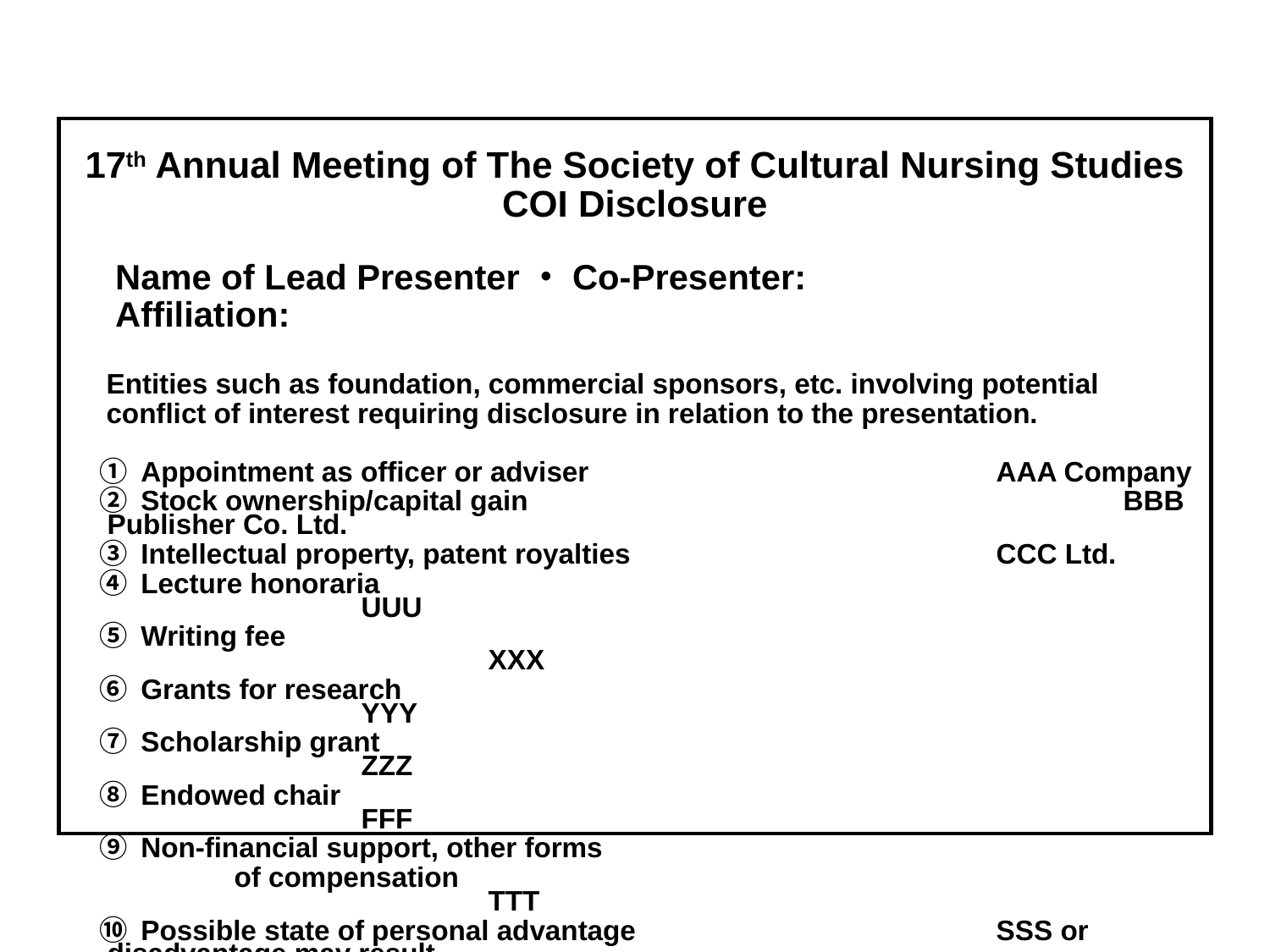

17th Annual Meeting of The Society of Cultural Nursing Studies
COI Disclosure

　Name of Lead Presenter・Co-Presenter:
　Affiliation:

　Entities such as foundation, commercial sponsors, etc. involving potential
　conflict of interest requiring disclosure in relation to the presentation.

　① Appointment as officer or adviser				AAA Company
　② Stock ownership/capital gain					BBB Publisher Co. Ltd.
　③ Intellectual property, patent royalties			CCC Ltd.
　④ Lecture honoraria								UUU
　⑤ Writing fee										XXX
　⑥ Grants for research								YYY
　⑦ Scholarship grant								ZZZ
　⑧ Endowed chair									FFF
　⑨ Non-financial support, other forms
		of compensation									TTT
　⑩ Possible state of personal advantage			SSS or disadvantage may result